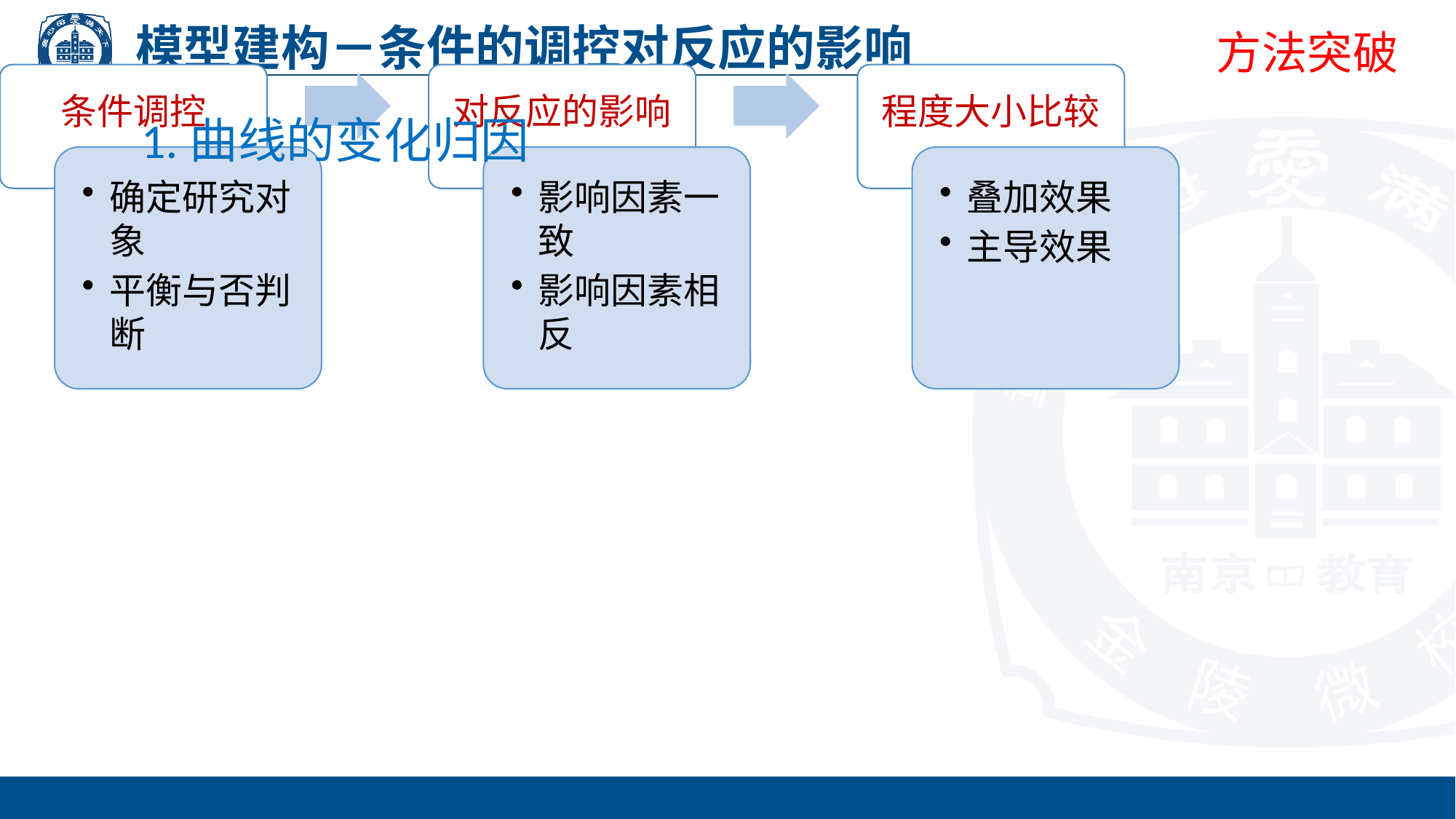

模型建构－条件的调控对反应的影响
方法突破
1.曲线的变化归因
条件调控
确定研究对象
平衡与否判断

对反应的影响
影响因素一致
影响因素相反

程度大小比较
叠加效果
主导效果